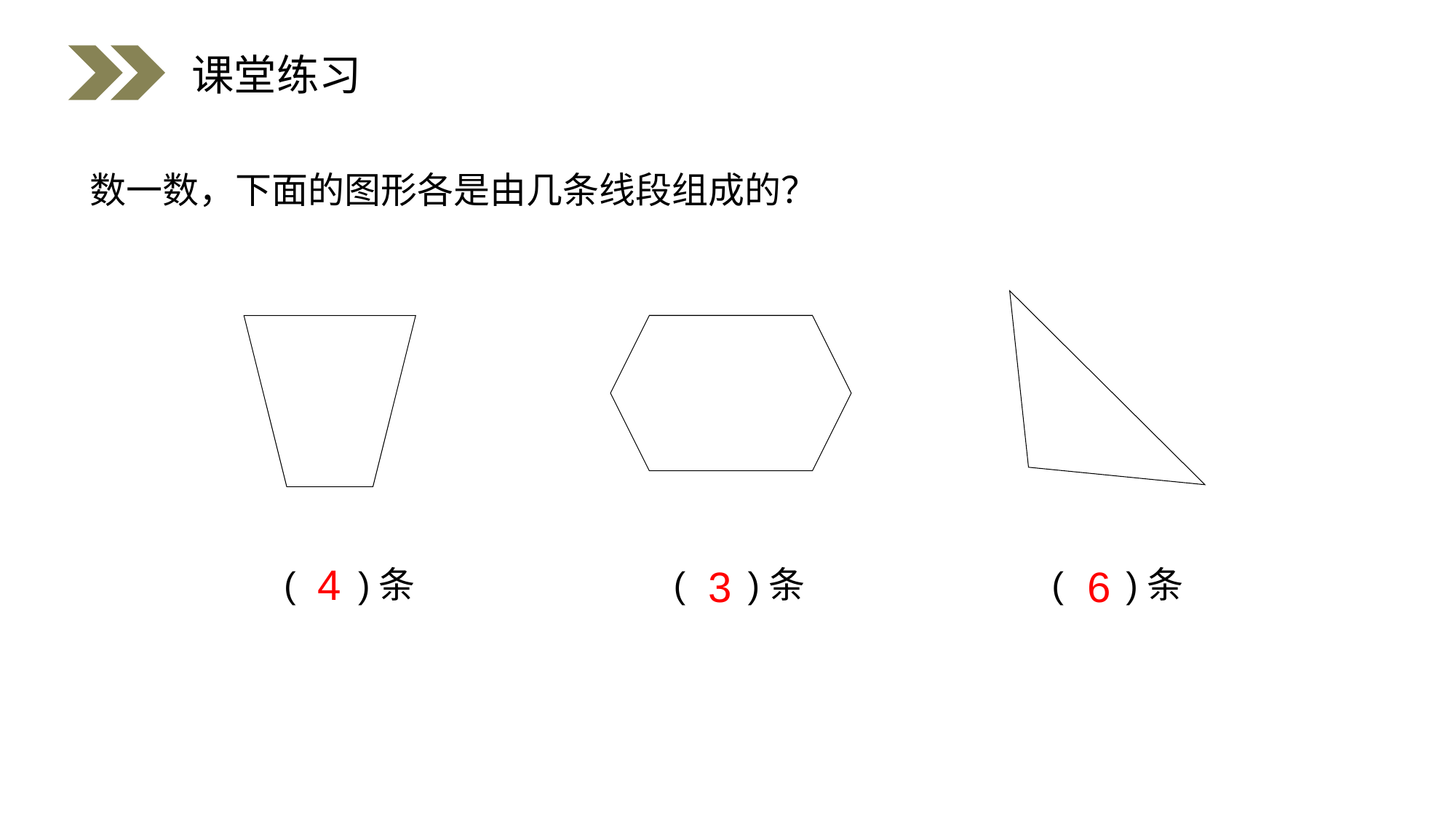

课堂练习
数一数，下面的图形各是由几条线段组成的？

4
3
6
(　 )条
(　 )条
(　 )条